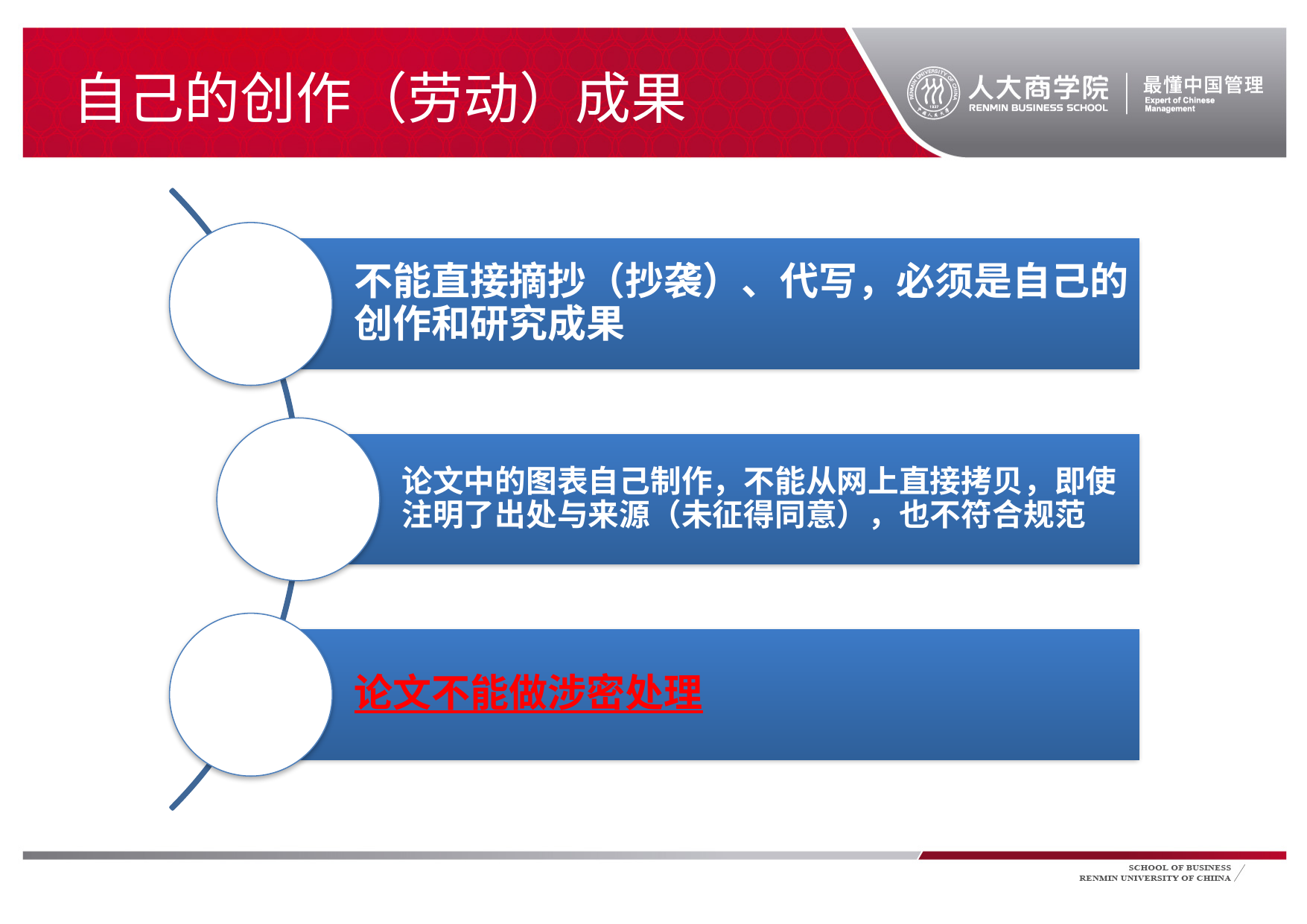

# 自己的创作（劳动）成果
不能直接摘抄（抄袭）、代写，必须是自己的创作和研究成果
论文中的图表自己制作，不能从网上直接拷贝，即使注明了出处与来源（未征得同意），也不符合规范
论文不能做涉密处理